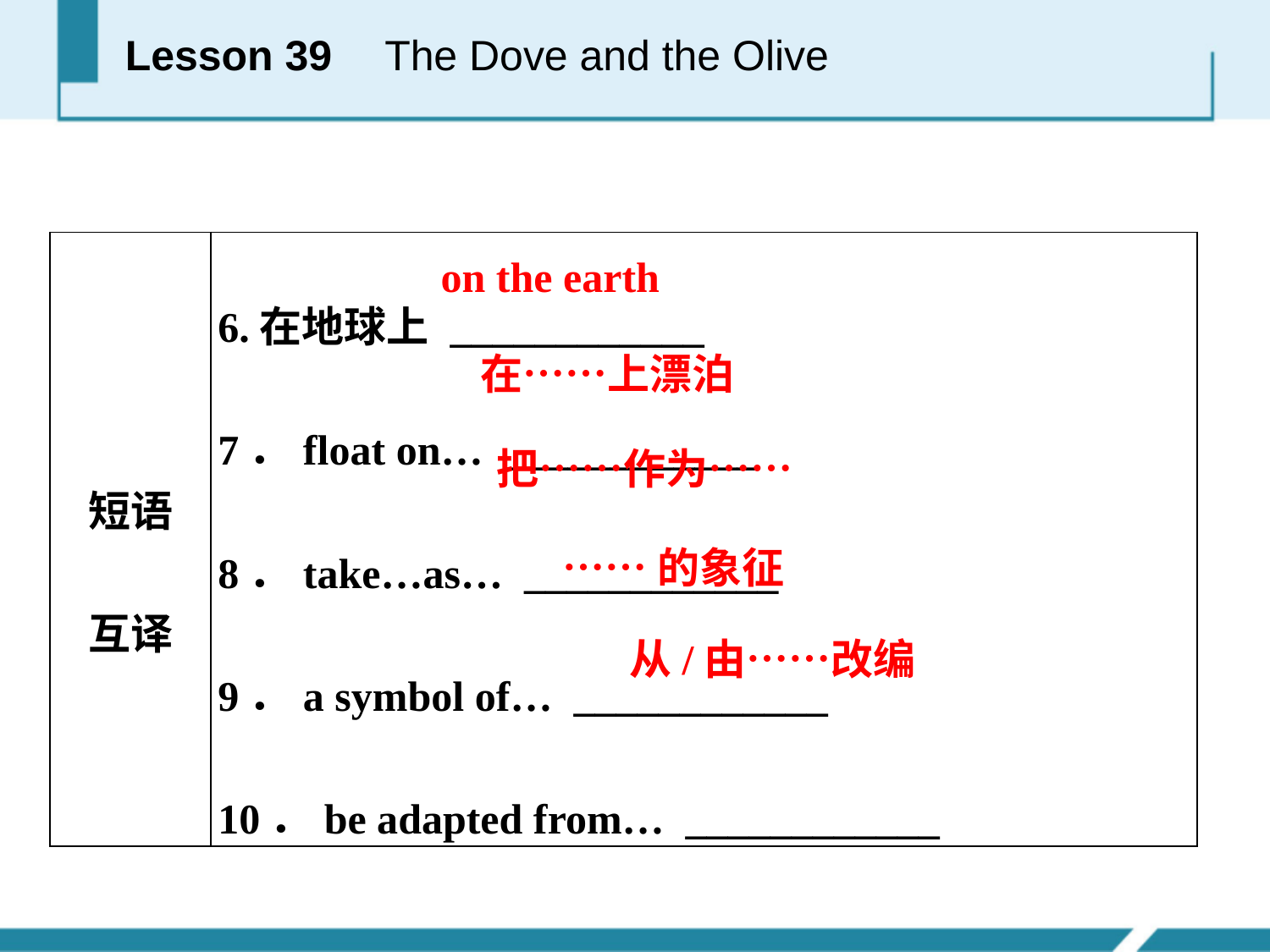

Lesson 39 　The Dove and the Olive
| 短语 互译 | 6.在地球上 \_\_\_\_\_\_\_\_\_\_\_\_ 7．float on… \_\_\_\_\_\_\_\_\_\_\_\_ 8．take…as… \_\_\_\_\_\_\_\_\_\_\_\_ 9．a symbol of… \_\_\_\_\_\_\_\_\_\_\_\_ 10．be adapted from… \_\_\_\_\_\_\_\_\_\_\_\_ |
| --- | --- |
on the earth
在……上漂泊
把……作为……
……的象征
从/由……改编